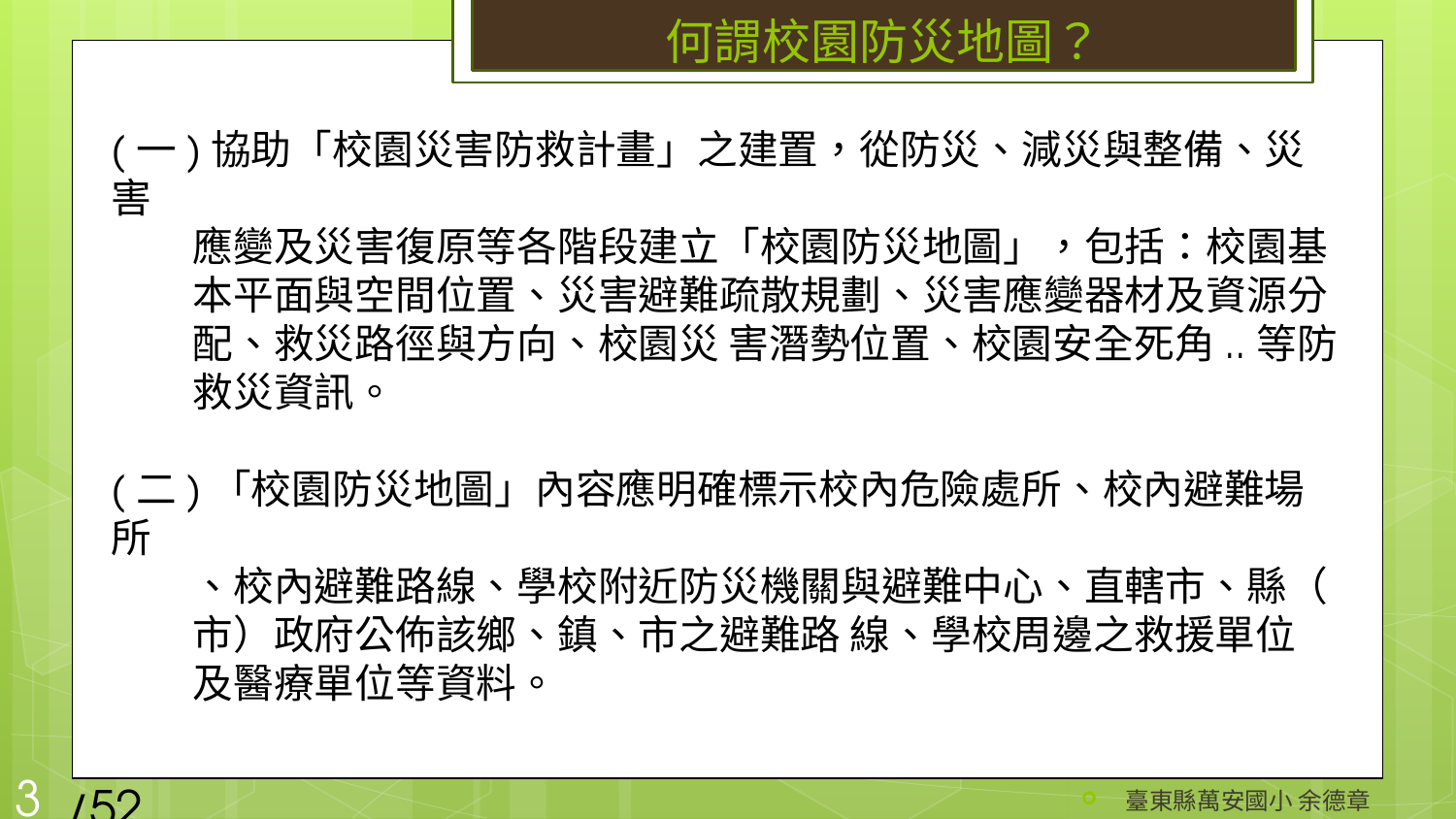

# 何謂校園防災地圖？

(一)協助「校園災害防救計畫」之建置，從防災、減災與整備、災害
　　應變及災害復原等各階段建立「校園防災地圖」，包括：校園基
　　本平面與空間位置、災害避難疏散規劃、災害應變器材及資源分
　　配、救災路徑與方向、校園災 害潛勢位置、校園安全死角..等防
　　救災資訊。

(二)「校園防災地圖」內容應明確標示校內危險處所、校內避難場所
　　、校內避難路線、學校附近防災機關與避難中心、直轄市、縣（
　　市）政府公佈該鄉、鎮、市之避難路 線、學校周邊之救援單位
　　及醫療單位等資料。
/52
3
臺東縣萬安國小 余德章